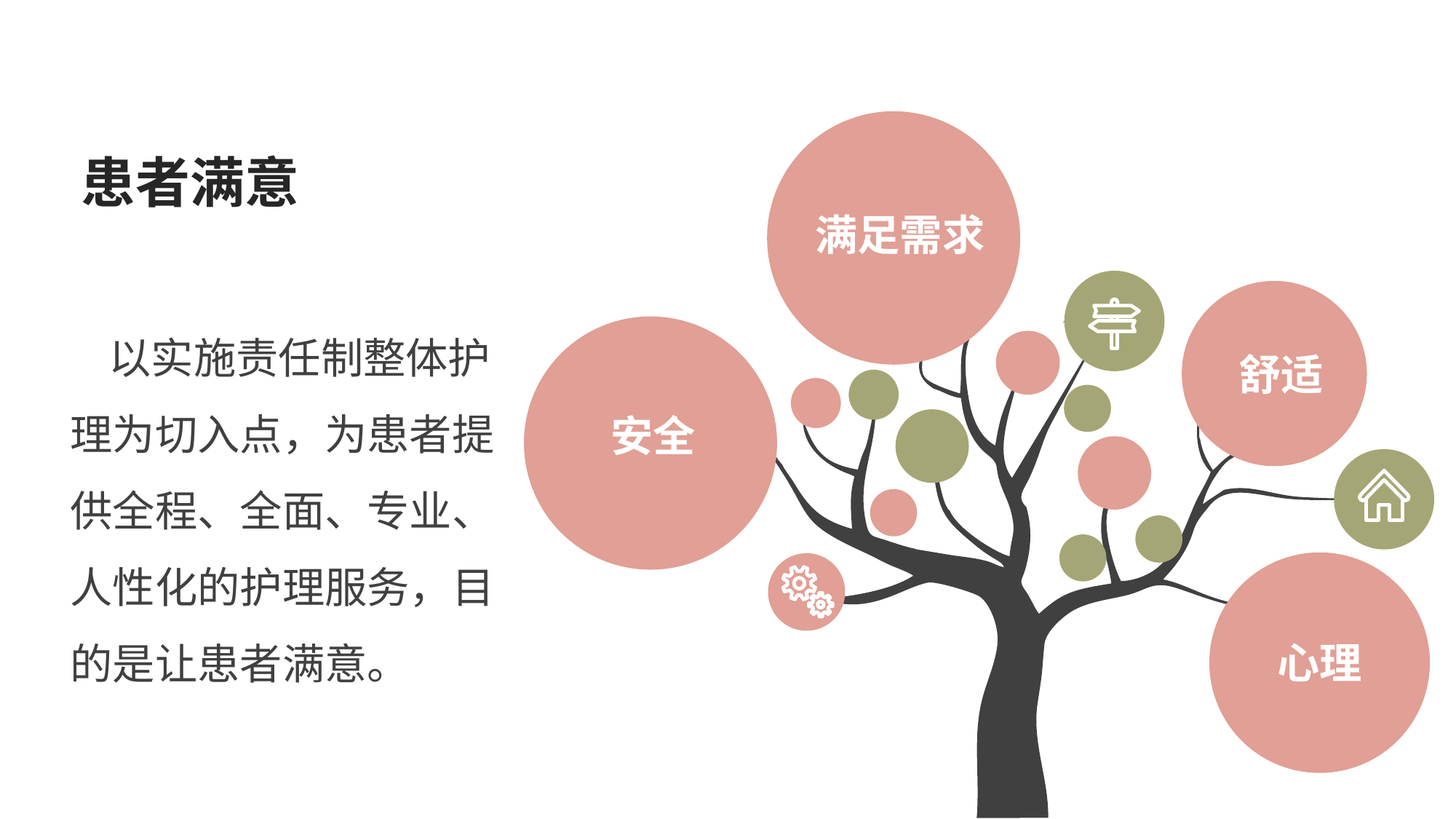

患者满意

满足需求

   以实施责任制整体护理为切入点，为患者提供全程、全面、专业、人性化的护理服务，目的是让患者满意。

舒适

安全

心理